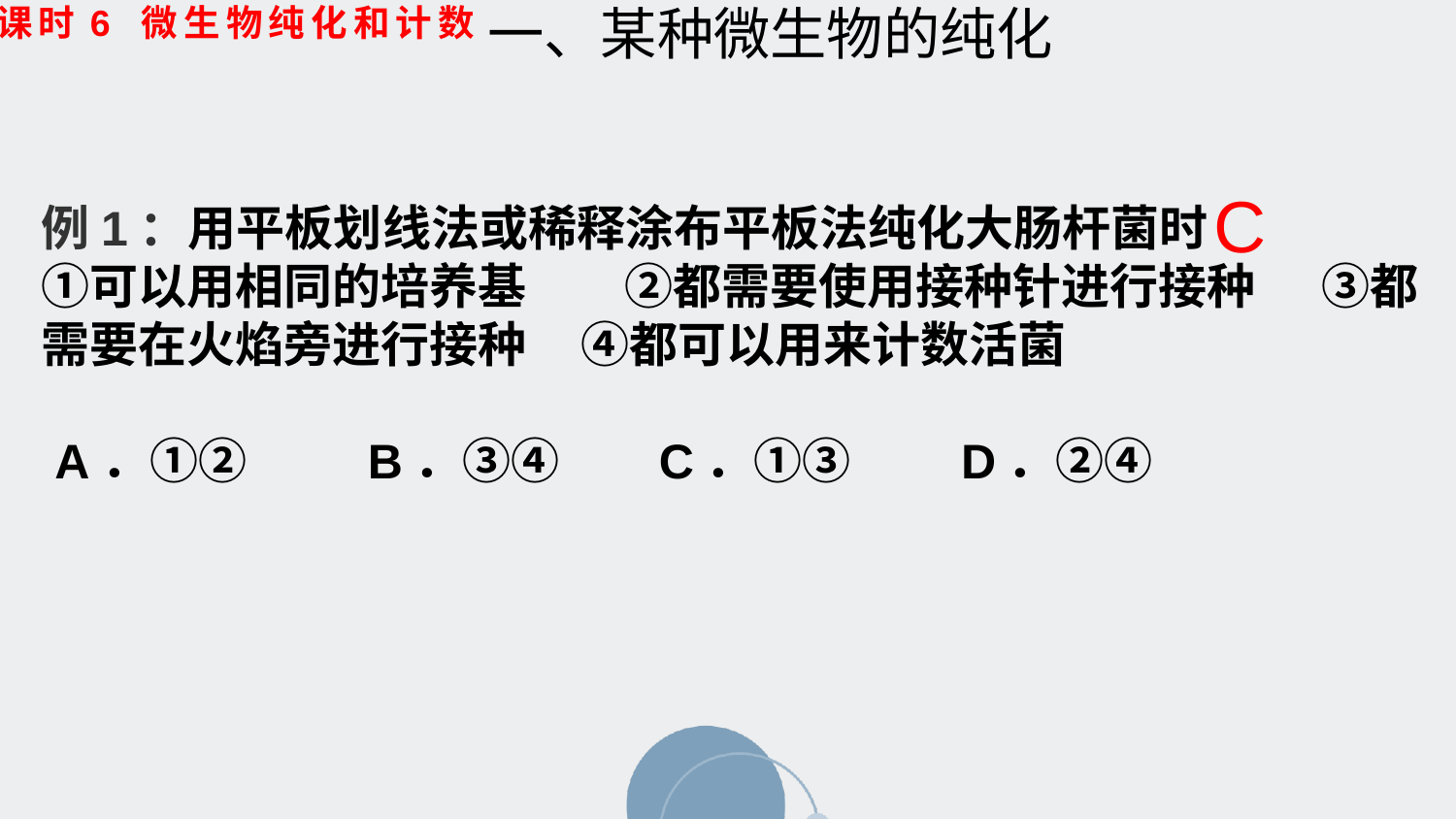

课时6 微生物纯化和计数
一、某种微生物的纯化
C
例1：用平板划线法或稀释涂布平板法纯化大肠杆菌时
①可以用相同的培养基         ②都需要使用接种针进行接种      ③都需要在火焰旁进行接种     ④都可以用来计数活菌

 A．①②          B．③④        C．①③         D．②④